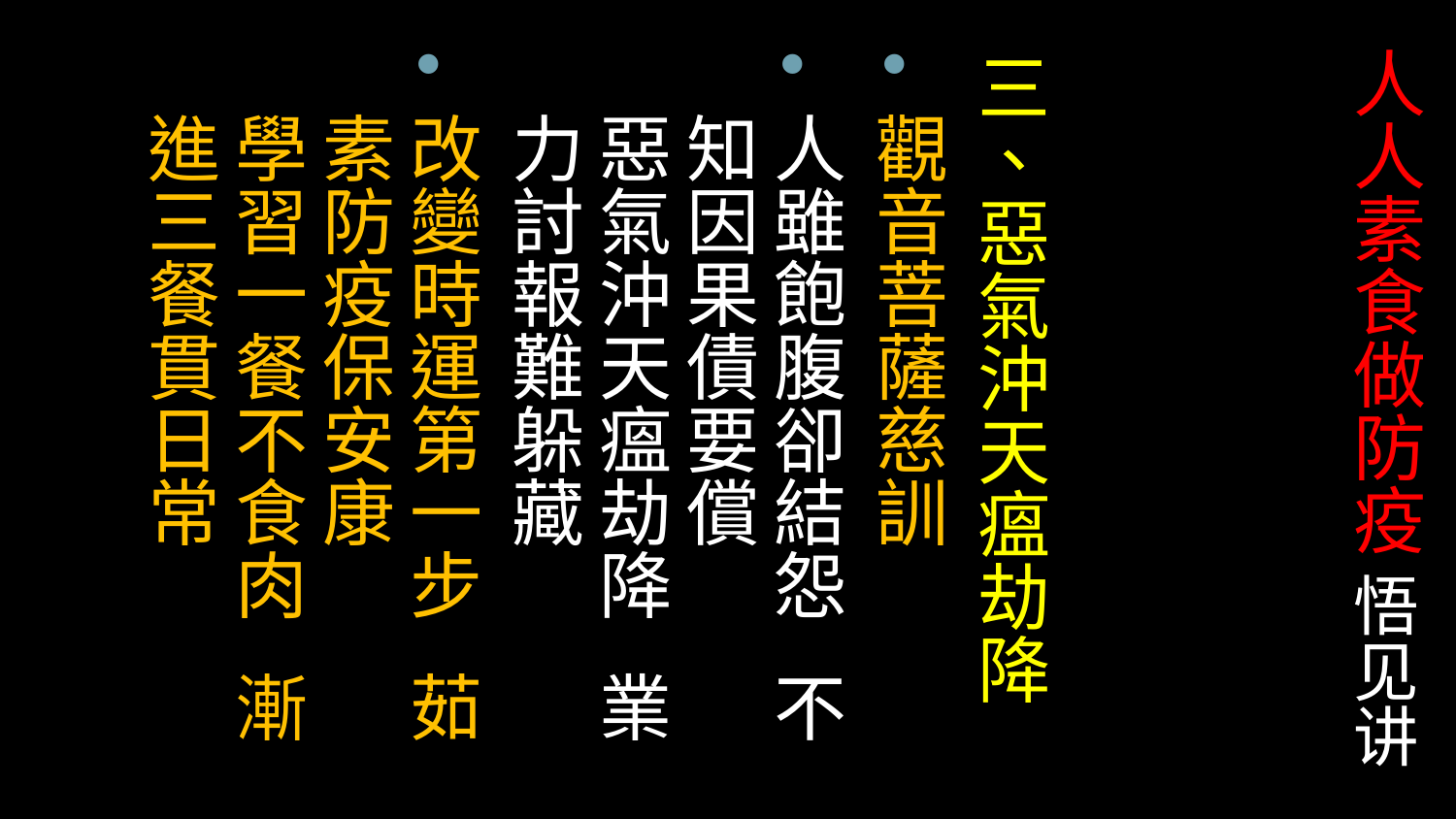

# 人人素食做防疫 悟见讲
三、惡氣沖天瘟劫降
觀音菩薩慈訓
人雖飽腹卻結怨   不知因果債要償
惡氣沖天瘟劫降   業力討報難躲藏
改變時運第一步   茹素防疫保安康
學習一餐不食肉   漸進三餐貫日常